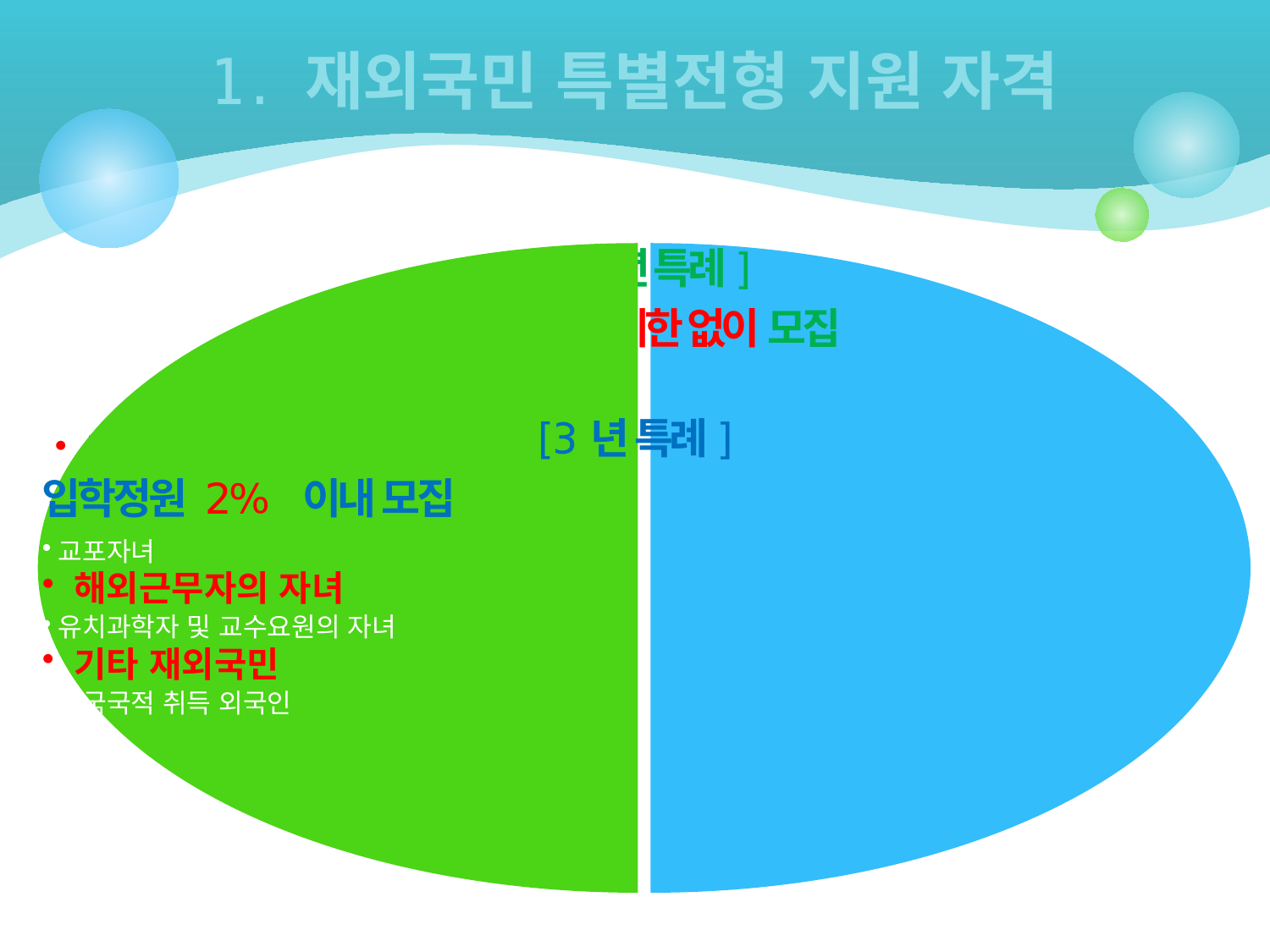

# 1. 재외국민 특별전형 지원 자격
[12년 특례]
입학정원 제한 없이 모집
북한이탈주민
부모 모두 외국인인 외국인
전 교육과정 이수 재외국민
전교육과정 이수 외국인
[3년 특례]
입학정원 2% 이내 모집
교포자녀
해외근무자의 자녀
유치과학자 및 교수요원의 자녀
기타 재외국민
외국국적 취득 외국인